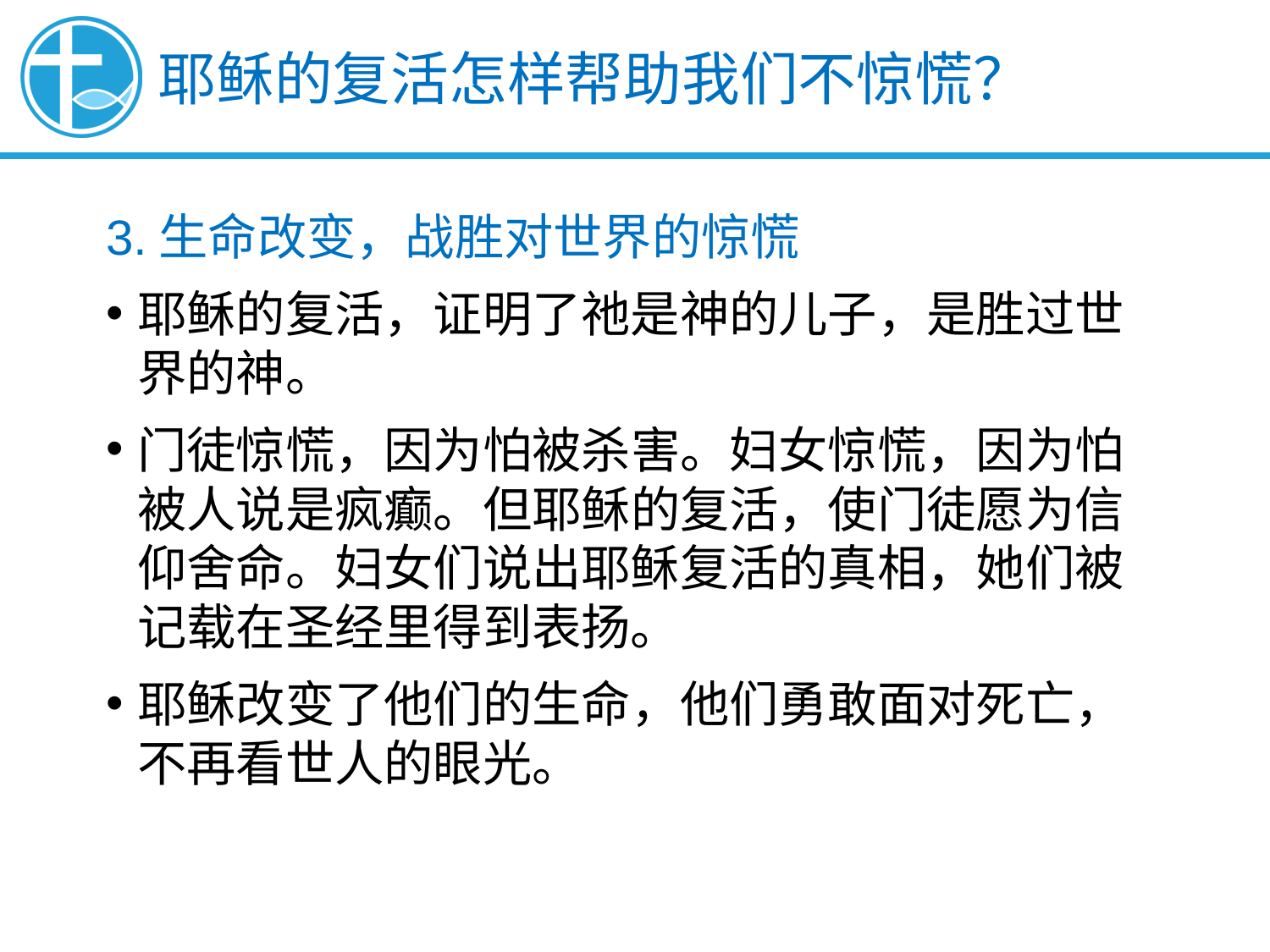

耶稣的复活怎样帮助我们不惊慌？
3.生命改变，战胜对世界的惊慌
耶稣的复活，证明了祂是神的儿子，是胜过世界的神。
门徒惊慌，因为怕被杀害。妇女惊慌，因为怕被人说是疯癫。但耶稣的复活，使门徒愿为信仰舍命。妇女们说出耶稣复活的真相，她们被记载在圣经里得到表扬。
耶稣改变了他们的生命，他们勇敢面对死亡，不再看世人的眼光。